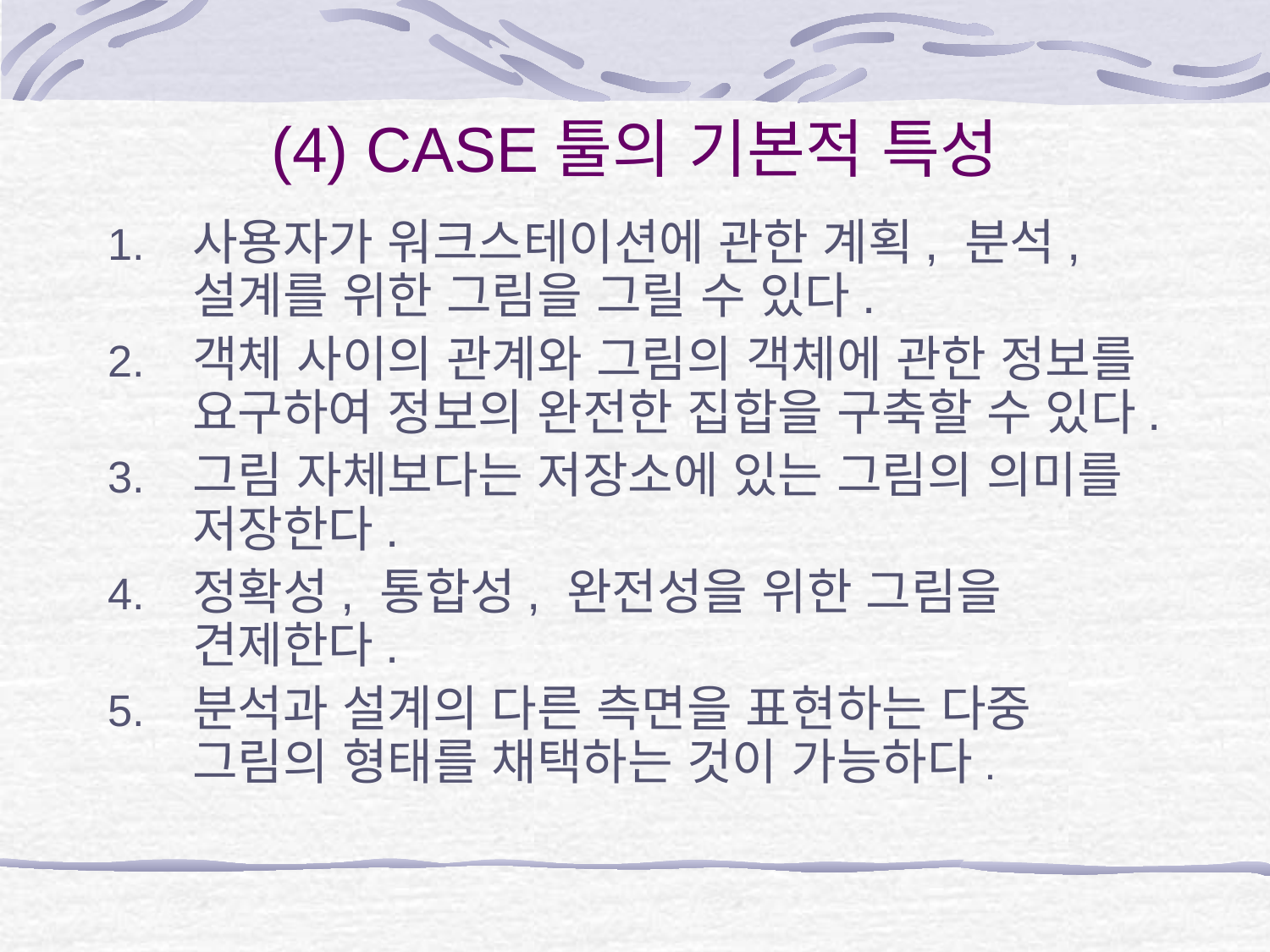

# (4) CASE툴의 기본적 특성
사용자가 워크스테이션에 관한 계획, 분석, 설계를 위한 그림을 그릴 수 있다.
객체 사이의 관계와 그림의 객체에 관한 정보를 요구하여 정보의 완전한 집합을 구축할 수 있다.
그림 자체보다는 저장소에 있는 그림의 의미를 저장한다.
정확성, 통합성, 완전성을 위한 그림을 견제한다.
분석과 설계의 다른 측면을 표현하는 다중 그림의 형태를 채택하는 것이 가능하다.